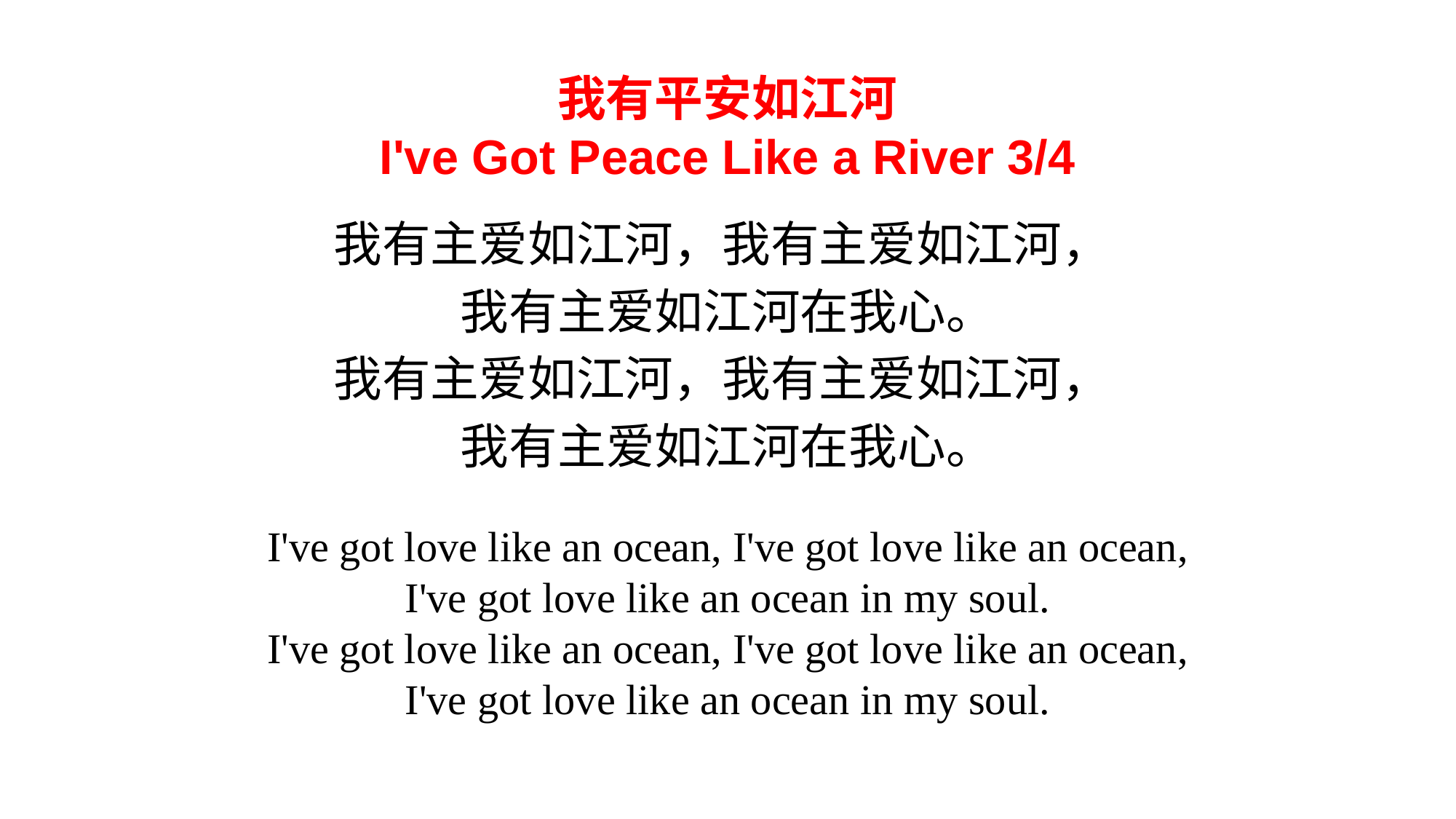

我有平安如江河
I've Got Peace Like a River 3/4
我有主爱如江河，我有主爱如江河，
我有主爱如江河在我心。
我有主爱如江河，我有主爱如江河，
我有主爱如江河在我心。

I've got love like an ocean, I've got love like an ocean,
I've got love like an ocean in my soul.
I've got love like an ocean, I've got love like an ocean,
I've got love like an ocean in my soul.